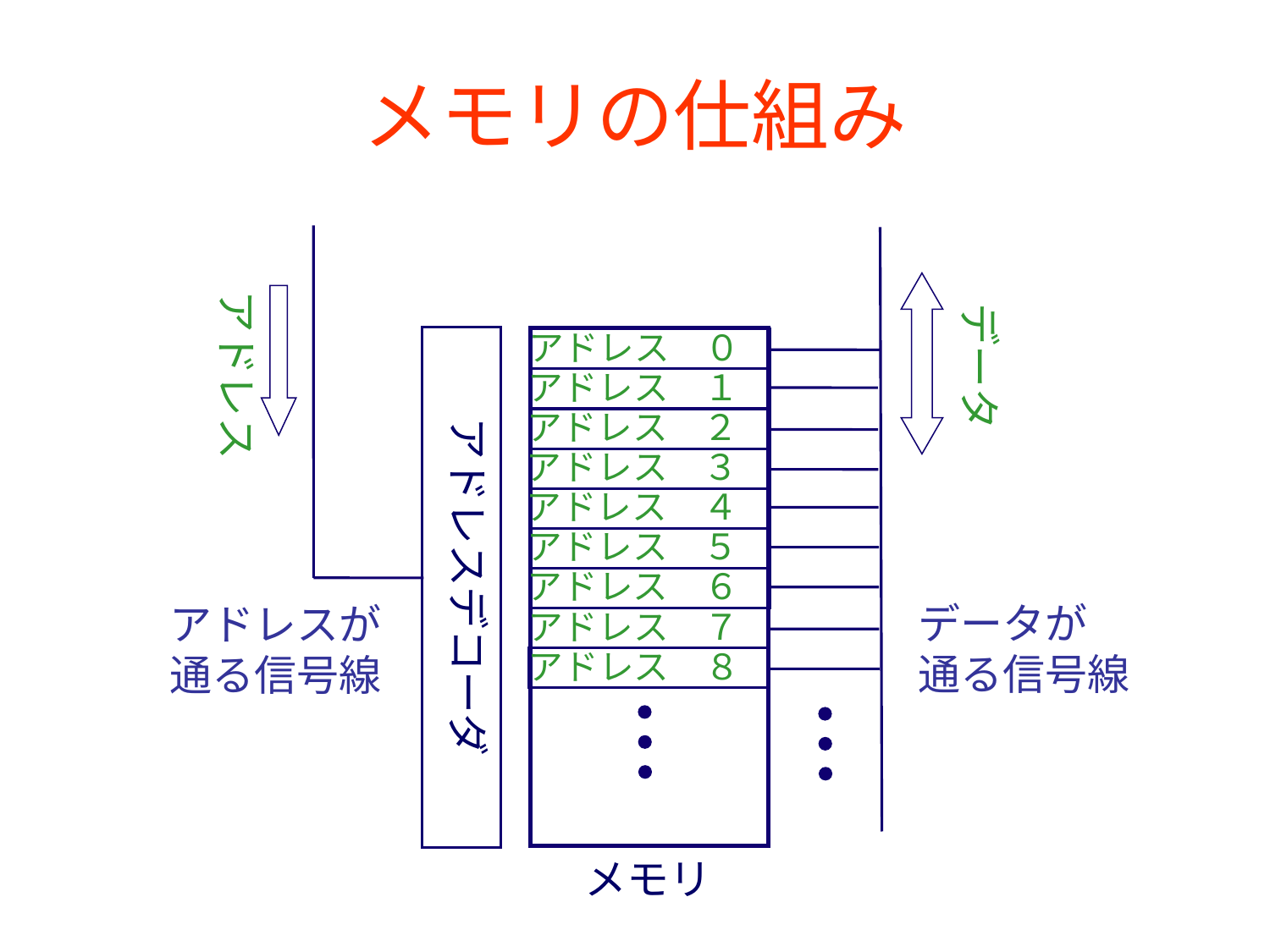

メモリの仕組み

アドレス

データ
アドレス　０
アドレスデコーダ

アドレス　１

アドレス　２

アドレス　３

アドレス　４

アドレス　５

アドレス　６

データが
通る信号線
アドレスが
通る信号線
アドレス　７

アドレス　８

メモリ